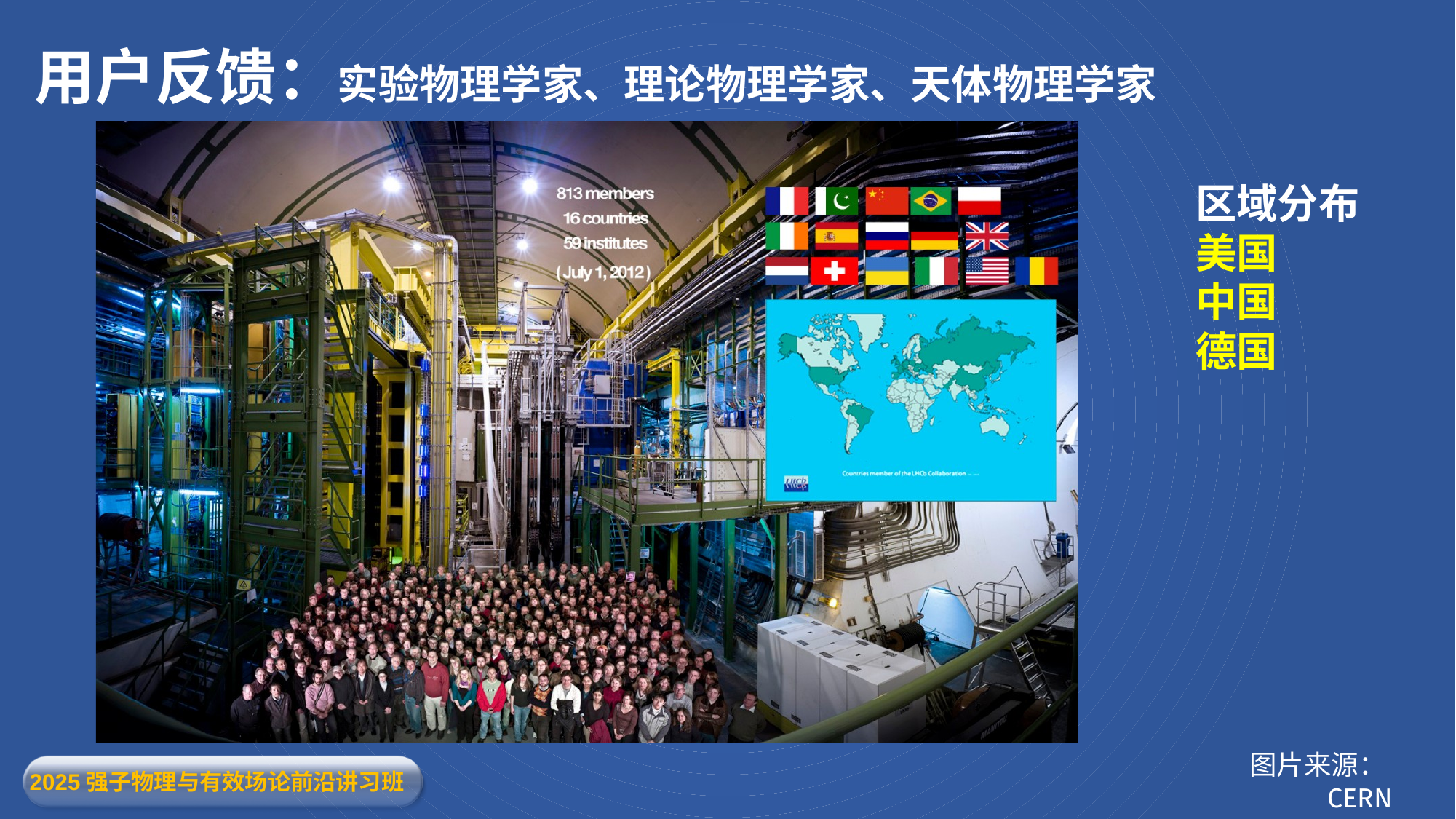

# 用户反馈：实验物理学家、理论物理学家、天体物理学家

区域分布
美国
中国
德国
图片来源：CERN